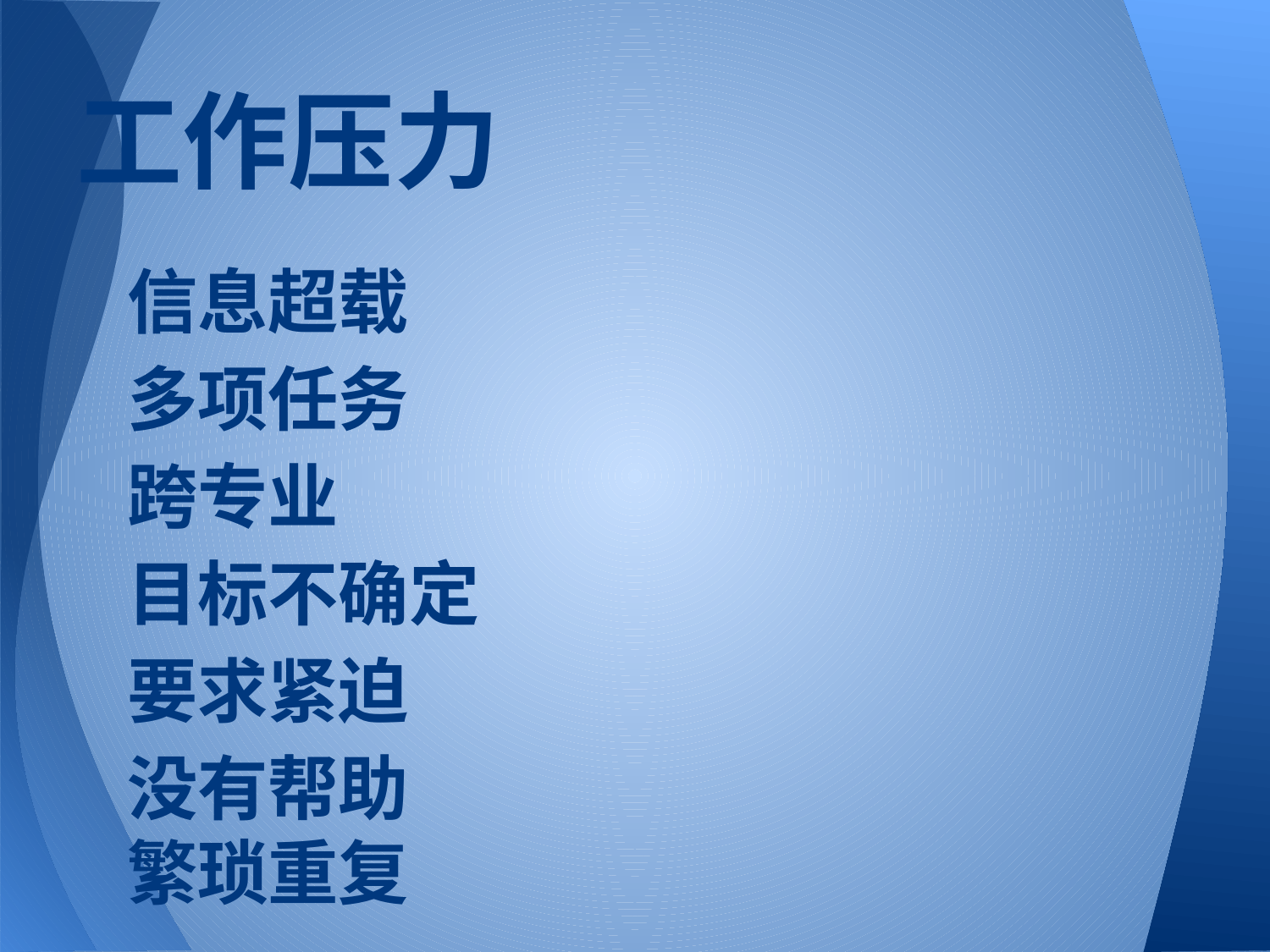

# 工作压力
信息超载
多项任务
跨专业
目标不确定
要求紧迫
没有帮助
繁琐重复